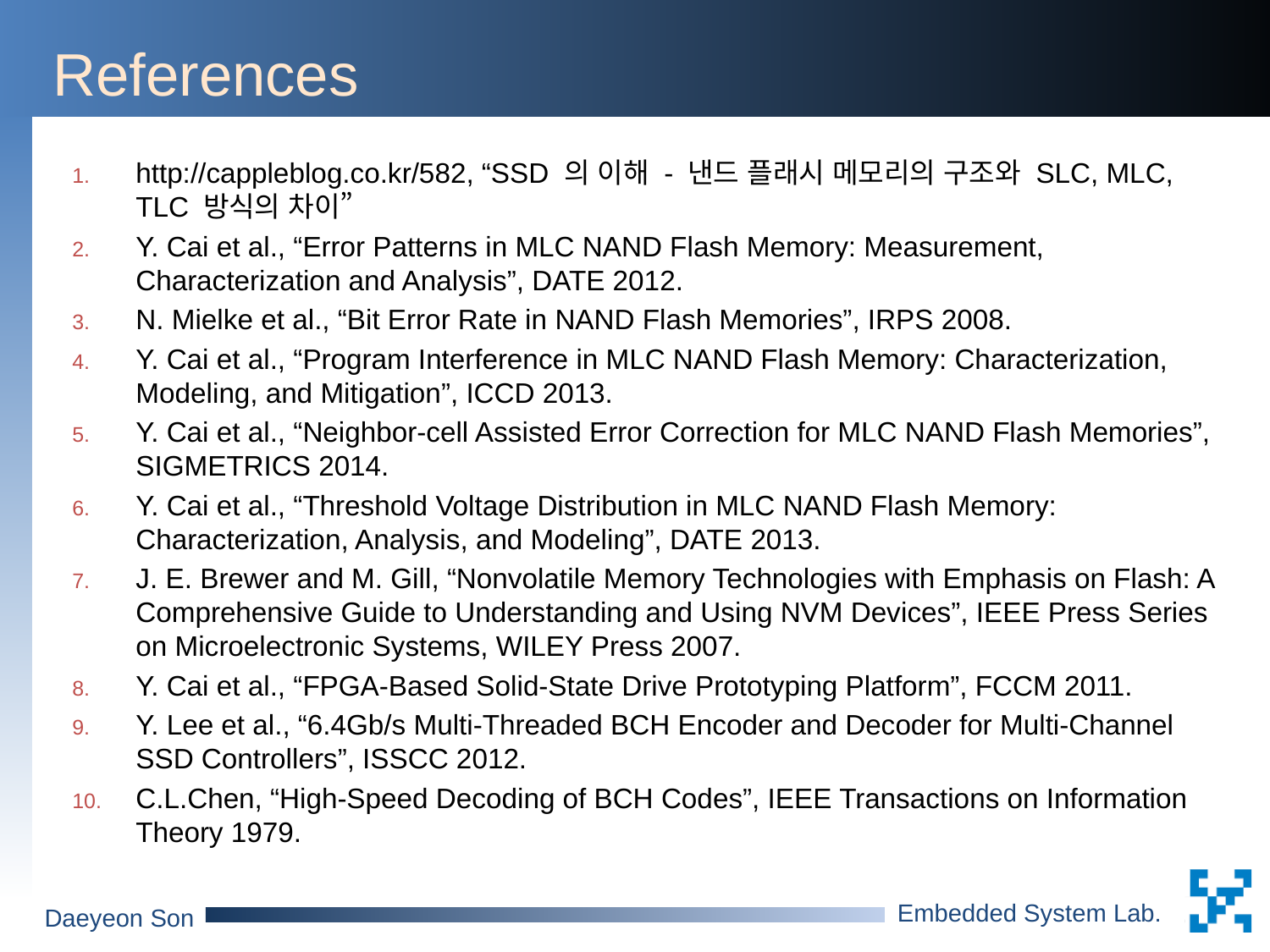

# References
http://cappleblog.co.kr/582, “SSD 의 이해 - 낸드 플래시 메모리의 구조와 SLC, MLC, TLC 방식의 차이”
Y. Cai et al., “Error Patterns in MLC NAND Flash Memory: Measurement, Characterization and Analysis”, DATE 2012.
N. Mielke et al., “Bit Error Rate in NAND Flash Memories”, IRPS 2008.
Y. Cai et al., “Program Interference in MLC NAND Flash Memory: Characterization, Modeling, and Mitigation”, ICCD 2013.
Y. Cai et al., “Neighbor-cell Assisted Error Correction for MLC NAND Flash Memories”, SIGMETRICS 2014.
Y. Cai et al., “Threshold Voltage Distribution in MLC NAND Flash Memory: Characterization, Analysis, and Modeling”, DATE 2013.
J. E. Brewer and M. Gill, “Nonvolatile Memory Technologies with Emphasis on Flash: A Comprehensive Guide to Understanding and Using NVM Devices”, IEEE Press Series on Microelectronic Systems, WILEY Press 2007.
Y. Cai et al., “FPGA-Based Solid-State Drive Prototyping Platform”, FCCM 2011.
Y. Lee et al., “6.4Gb/s Multi-Threaded BCH Encoder and Decoder for Multi-Channel SSD Controllers”, ISSCC 2012.
C.L.Chen, “High-Speed Decoding of BCH Codes”, IEEE Transactions on Information Theory 1979.